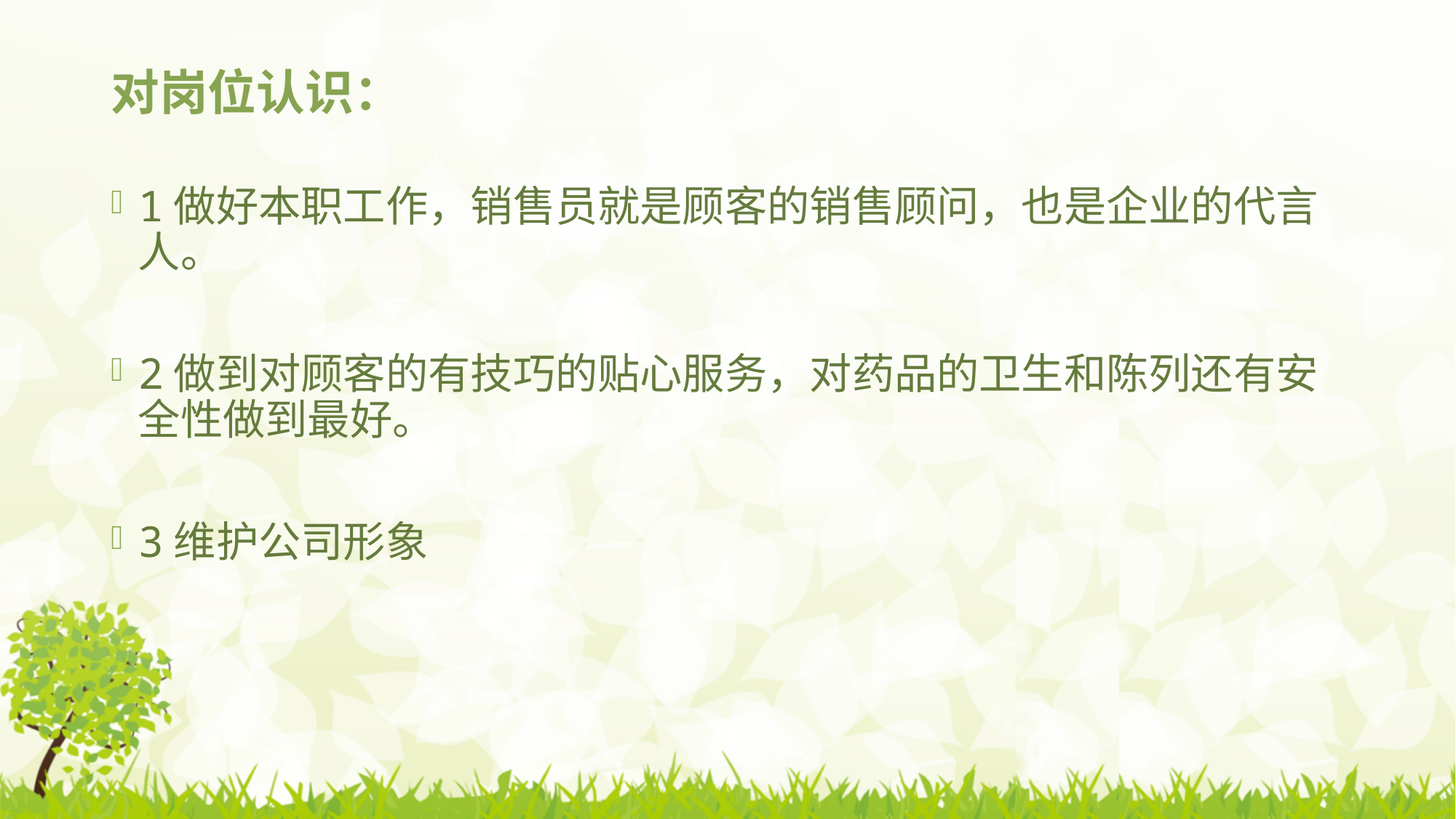

# 对岗位认识：
1做好本职工作，销售员就是顾客的销售顾问，也是企业的代言人。

2做到对顾客的有技巧的贴心服务，对药品的卫生和陈列还有安全性做到最好。

3维护公司形象